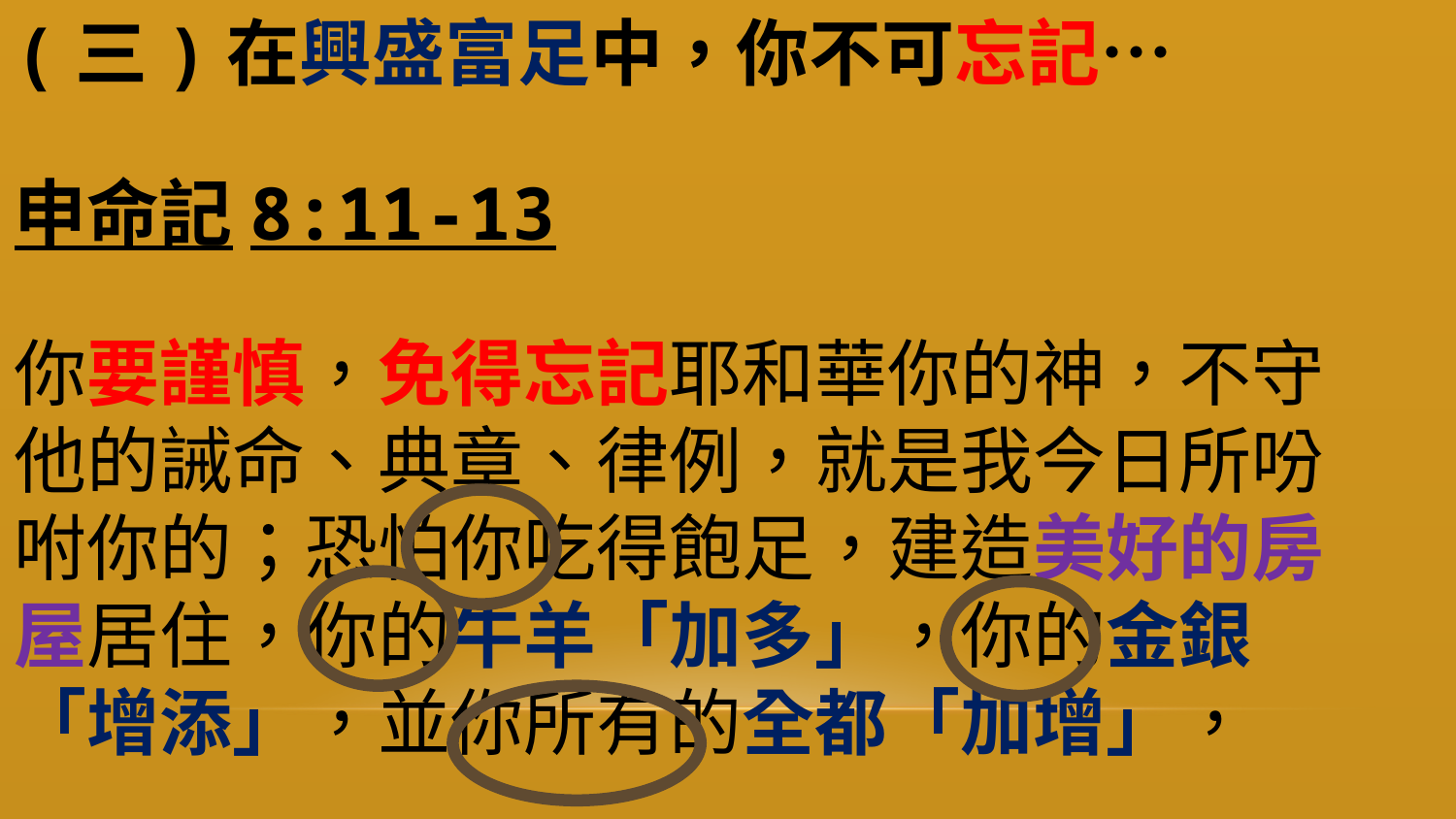

(三)在興盛富足中，你不可忘記…
申命記8:11-13
你要謹慎，免得忘記耶和華你的神，不守他的誡命、典章、律例，就是我今日所吩咐你的；恐怕你吃得飽足，建造美好的房屋居住，你的牛羊「加多」，你的金銀「增添」，並你所有的全都「加增」，